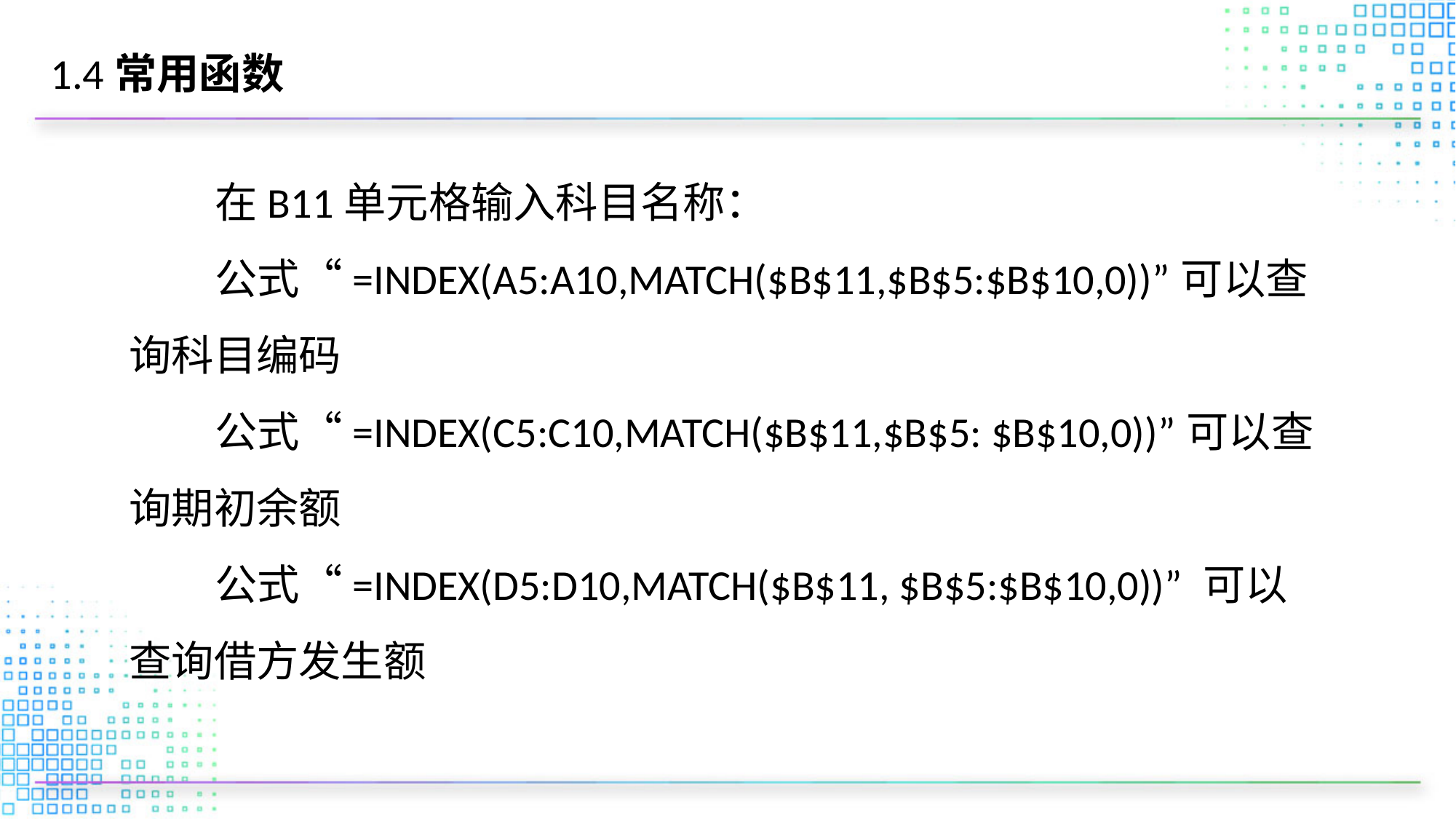

# 1.4常用函数
        在B11单元格输入科目名称：
        公式“=INDEX(A5:A10,MATCH($B$11,$B$5:$B$10,0))”可以查询科目编码
        公式“=INDEX(C5:C10,MATCH($B$11,$B$5: $B$10,0))”可以查询期初余额
        公式“=INDEX(D5:D10,MATCH($B$11, $B$5:$B$10,0))” 可以查询借方发生额